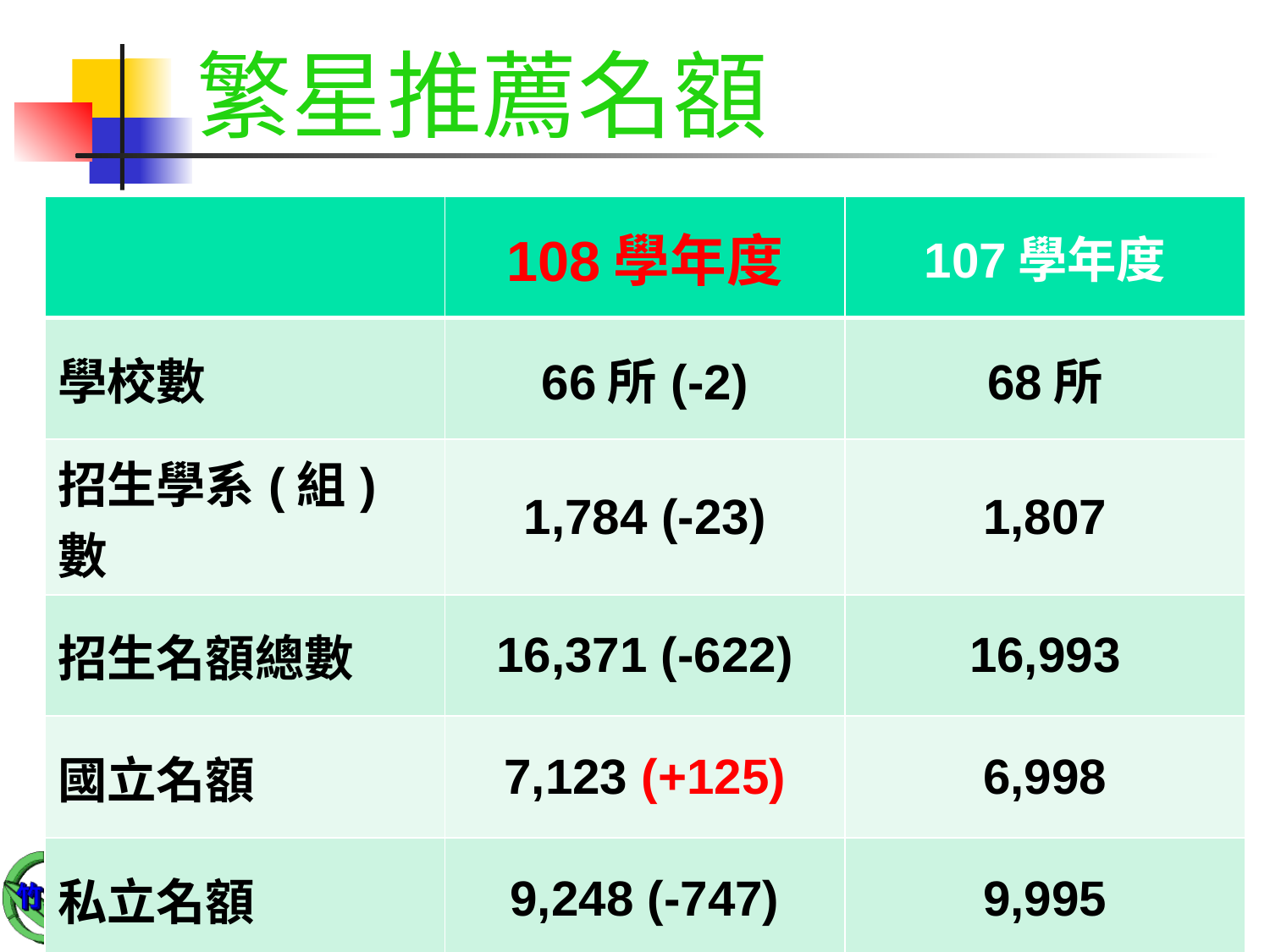

# 繁星推薦名額
|  | 108學年度 | 107學年度 |
| --- | --- | --- |
| 學校數 | 66所(-2) | 68所 |
| 招生學系(組)數 | 1,784 (-23) | 1,807 |
| 招生名額總數 | 16,371 (-622) | 16,993 |
| 國立名額 | 7,123 (+125) | 6,998 |
| 私立名額 | 9,248 (-747) | 9,995 |